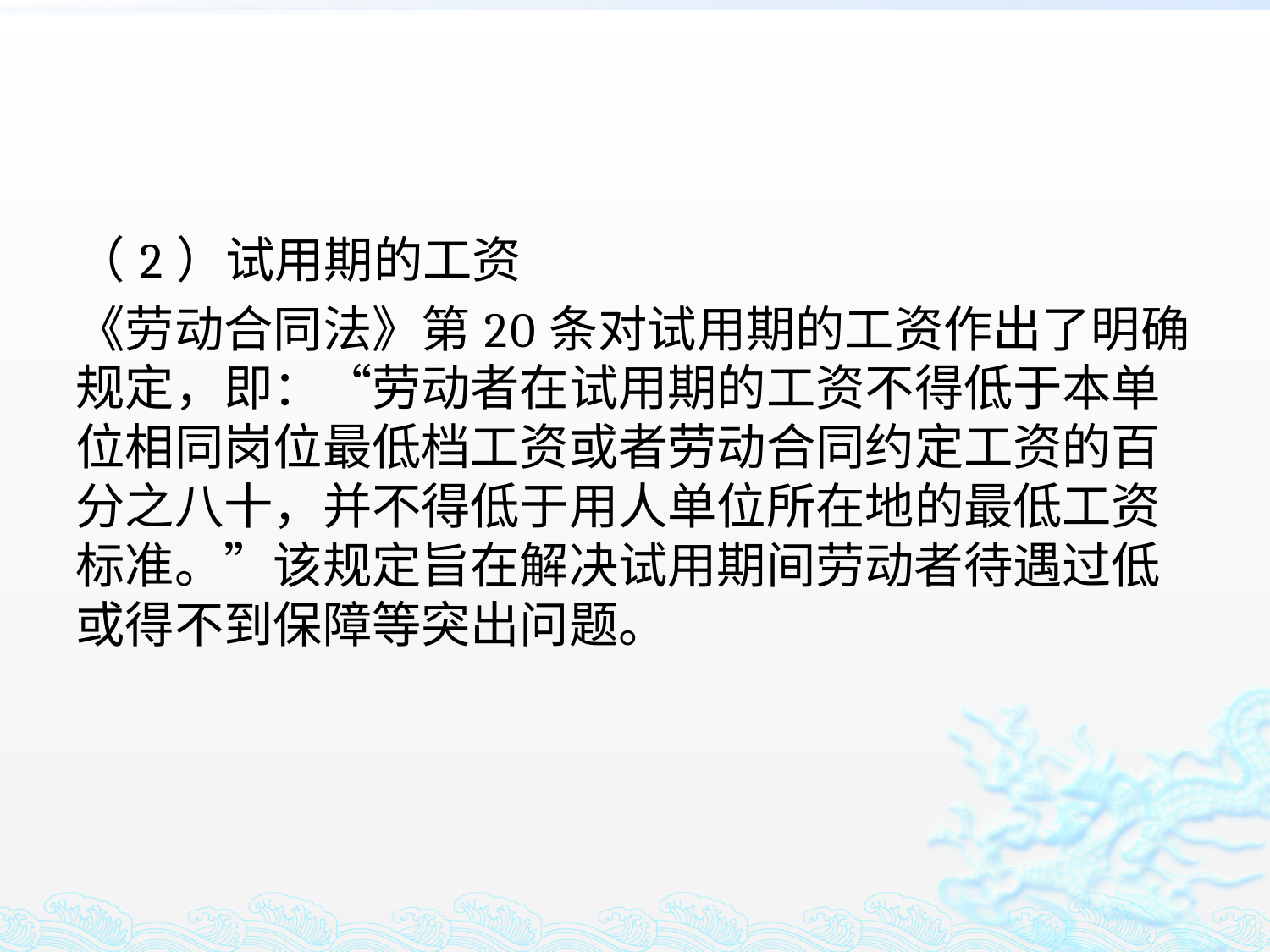

#
（2）试用期的工资
《劳动合同法》第20条对试用期的工资作出了明确规定，即：“劳动者在试用期的工资不得低于本单位相同岗位最低档工资或者劳动合同约定工资的百分之八十，并不得低于用人单位所在地的最低工资标准。”该规定旨在解决试用期间劳动者待遇过低或得不到保障等突出问题。